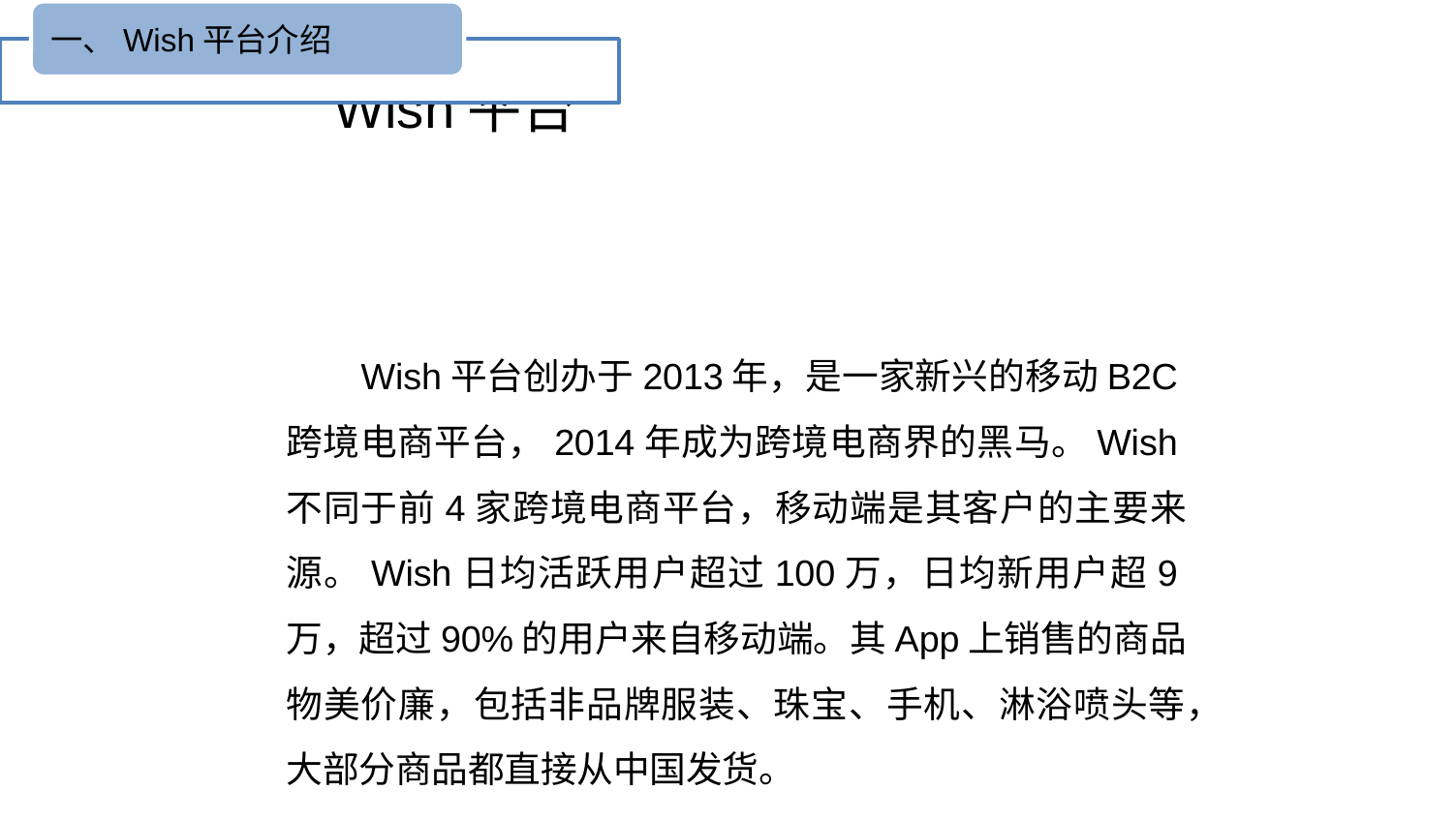

# Wish平台

一、Wish平台介绍
   Wish平台创办于2013年，是一家新兴的移动B2C跨境电商平台，2014年成为跨境电商界的黑马。Wish不同于前4家跨境电商平台，移动端是其客户的主要来源。Wish日均活跃用户超过100万，日均新用户超9万，超过90%的用户来自移动端。其App上销售的商品物美价廉，包括非品牌服装、珠宝、手机、淋浴喷头等，大部分商品都直接从中国发货。